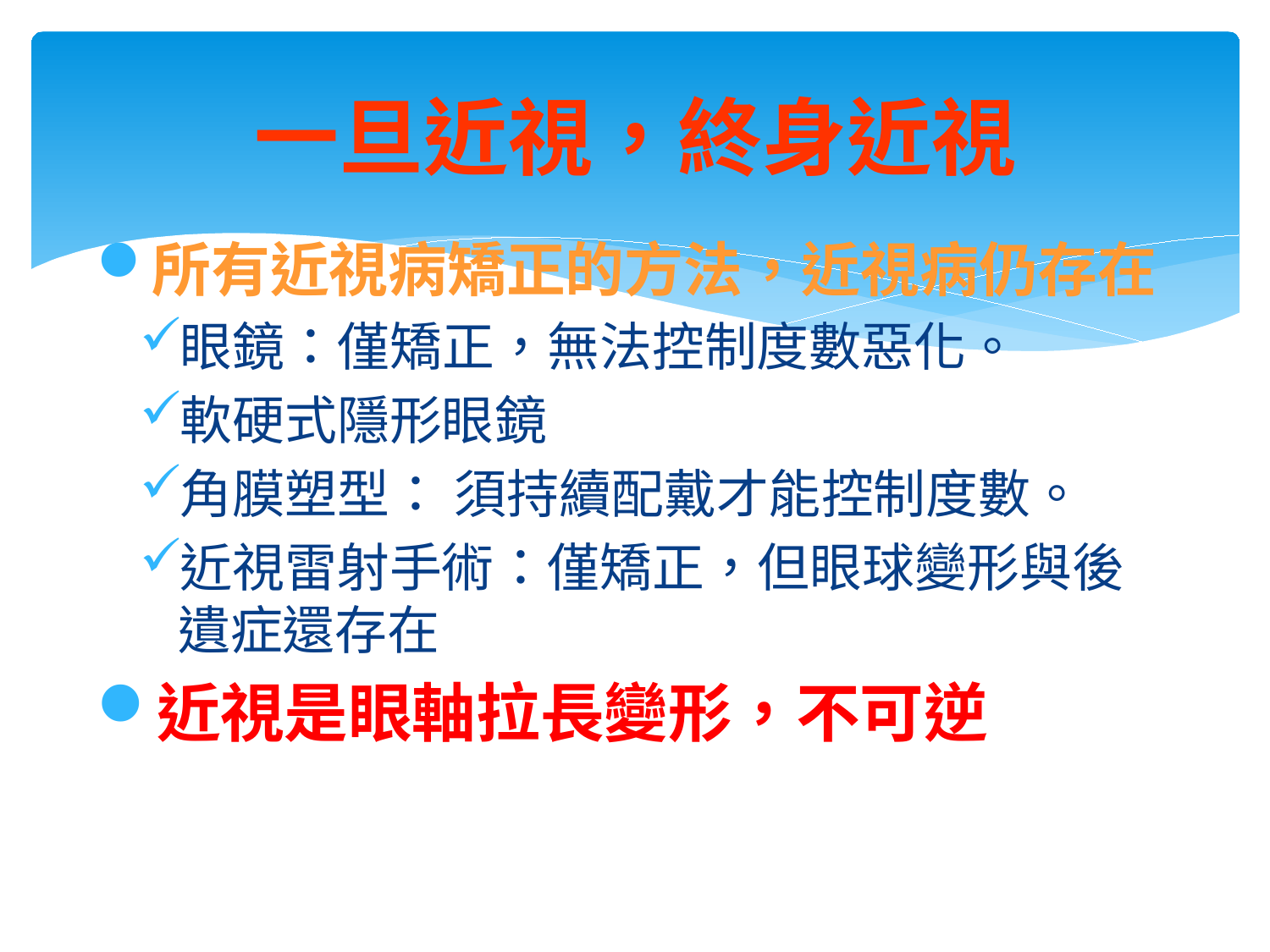

# 一旦近視，終身近視
所有近視病矯正的方法，近視病仍存在
眼鏡：僅矯正，無法控制度數惡化。
軟硬式隱形眼鏡
角膜塑型： 須持續配戴才能控制度數。
近視雷射手術：僅矯正，但眼球變形與後遺症還存在
近視是眼軸拉長變形，不可逆